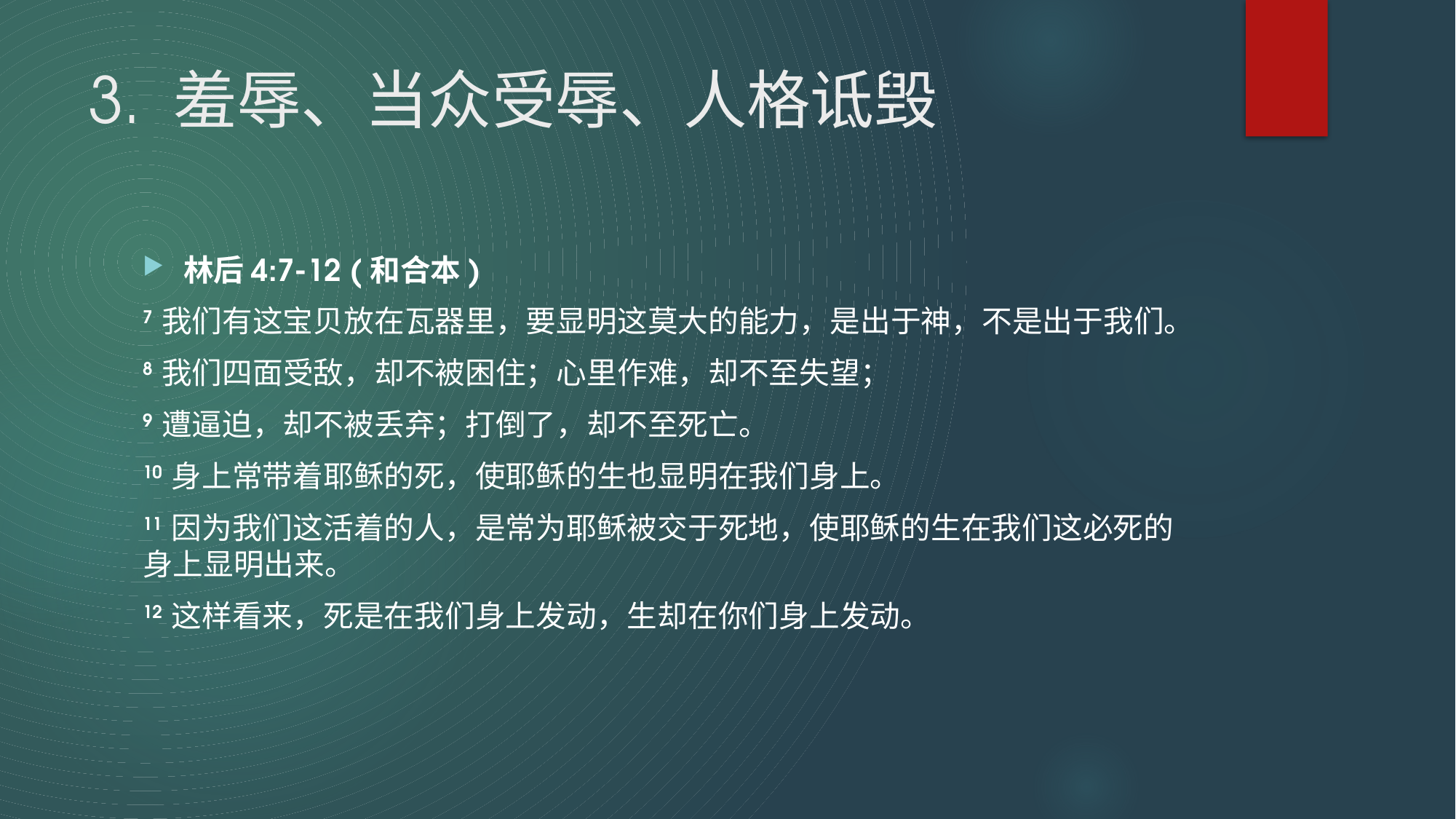

# 3. 羞辱、当众受辱、人格诋毁
林后4:7-12 (和合本)
7 我们有这宝贝放在瓦器里，要显明这莫大的能力，是出于神，不是出于我们。
8 我们四面受敌，却不被困住；心里作难，却不至失望；
9 遭逼迫，却不被丢弃；打倒了，却不至死亡。
10 身上常带着耶稣的死，使耶稣的生也显明在我们身上。
11 因为我们这活着的人，是常为耶稣被交于死地，使耶稣的生在我们这必死的身上显明出来。
12 这样看来，死是在我们身上发动，生却在你们身上发动。